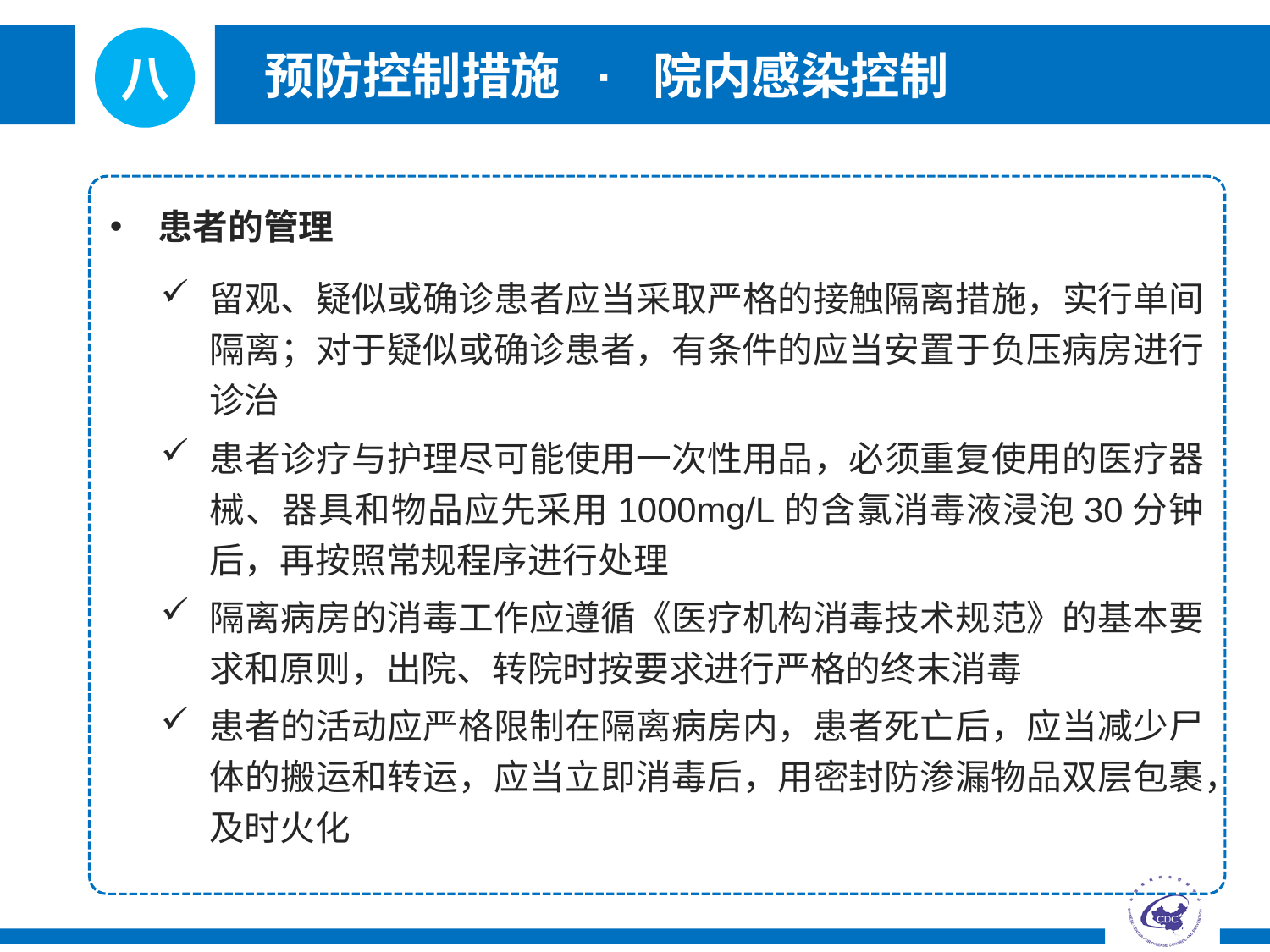

八
预防控制措施
·  院内感染控制

患者的管理
留观、疑似或确诊患者应当采取严格的接触隔离措施，实行单间隔离；对于疑似或确诊患者，有条件的应当安置于负压病房进行诊治
患者诊疗与护理尽可能使用一次性用品，必须重复使用的医疗器械、器具和物品应先采用1000mg/L的含氯消毒液浸泡30分钟后，再按照常规程序进行处理
隔离病房的消毒工作应遵循《医疗机构消毒技术规范》的基本要求和原则，出院、转院时按要求进行严格的终末消毒
患者的活动应严格限制在隔离病房内，患者死亡后，应当减少尸体的搬运和转运，应当立即消毒后，用密封防渗漏物品双层包裹，及时火化